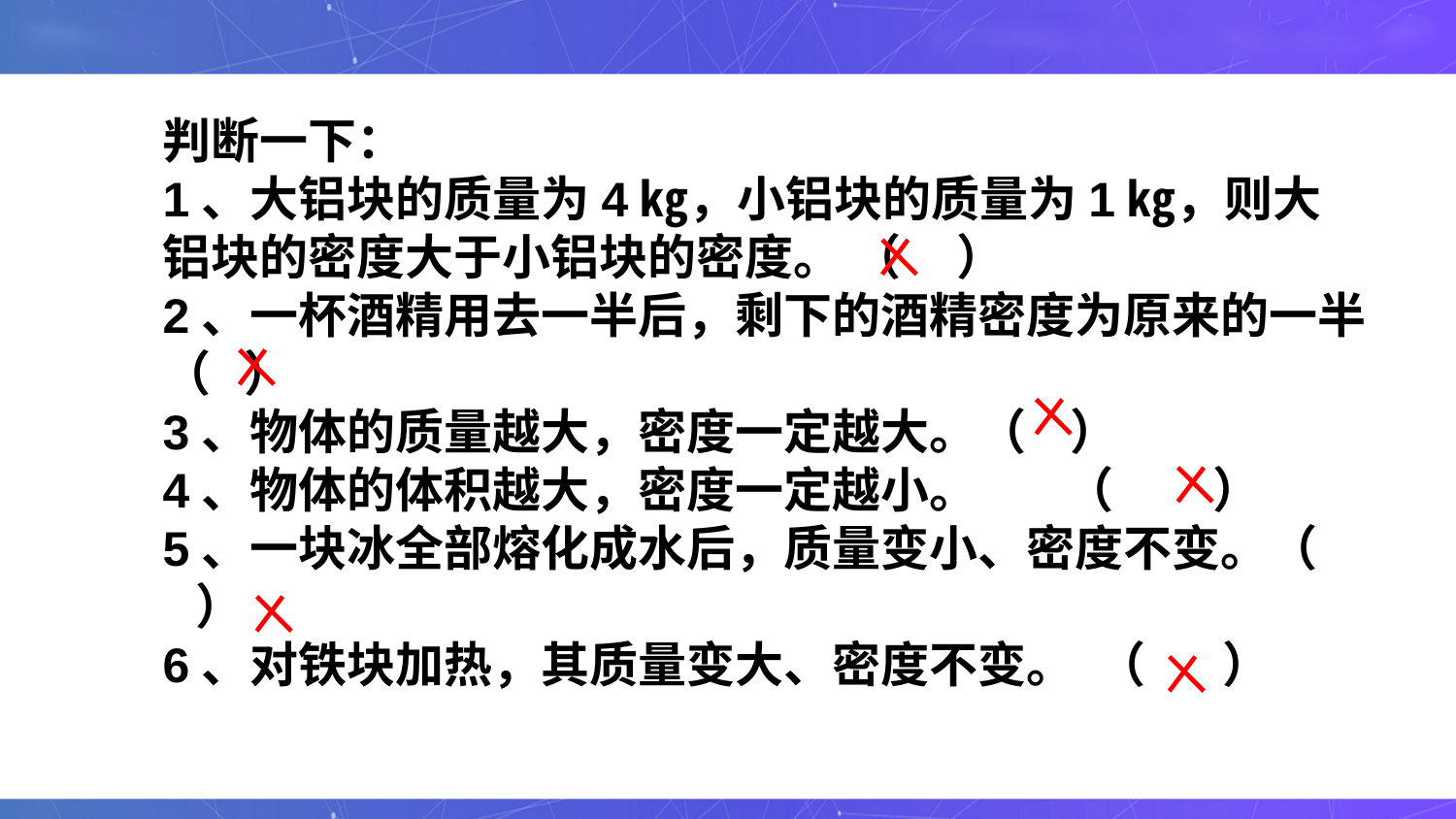

判断一下：
1、大铝块的质量为4㎏，小铝块的质量为1㎏，则大铝块的密度大于小铝块的密度。 （     ）
2、一杯酒精用去一半后，剩下的酒精密度为原来的一半（   ）
3、物体的质量越大，密度一定越大。（    ）
4、物体的体积越大，密度一定越小。        （         ）
5、一块冰全部熔化成水后，质量变小、密度不变。（        ）
6、对铁块加热，其质量变大、密度不变。  （       ）